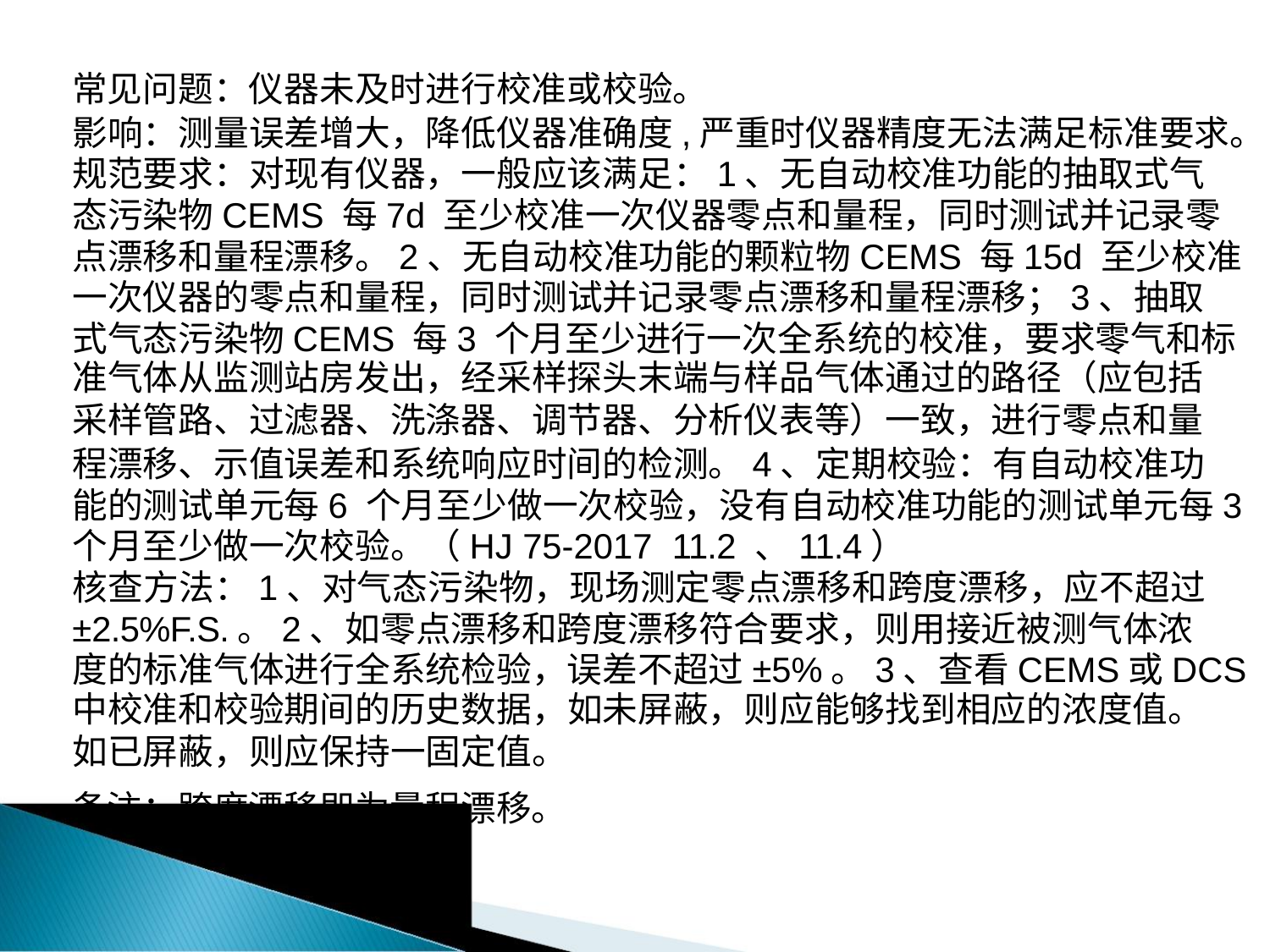

常见问题：仪器未及时进行校准或校验。
影响：测量误差增大，降低仪器准确度,严重时仪器精度无法满足标准要求。
规范要求：对现有仪器，一般应该满足：1、无自动校准功能的抽取式气
态污染物CEMS 每7d 至少校准一次仪器零点和量程，同时测试并记录零
点漂移和量程漂移。2、无自动校准功能的颗粒物CEMS 每15d 至少校准
一次仪器的零点和量程，同时测试并记录零点漂移和量程漂移；3、抽取
式气态污染物CEMS 每3 个月至少进行一次全系统的校准，要求零气和标
准气体从监测站房发出，经采样探头末端与样品气体通过的路径（应包括
采样管路、过滤器、洗涤器、调节器、分析仪表等）一致，进行零点和量
程漂移、示值误差和系统响应时间的检测。4、定期校验：有自动校准功
能的测试单元每6 个月至少做一次校验，没有自动校准功能的测试单元每3
个月至少做一次校验。（HJ 75-2017 11.2 、11.4）
核查方法：1、对气态污染物，现场测定零点漂移和跨度漂移，应不超过
±2.5%F.S.。2、如零点漂移和跨度漂移符合要求，则用接近被测气体浓
度的标准气体进行全系统检验，误差不超过±5%。3、查看CEMS或DCS
中校准和校验期间的历史数据，如未屏蔽，则应能够找到相应的浓度值。
如已屏蔽，则应保持一固定值。
备注：跨度漂移即为量程漂移。